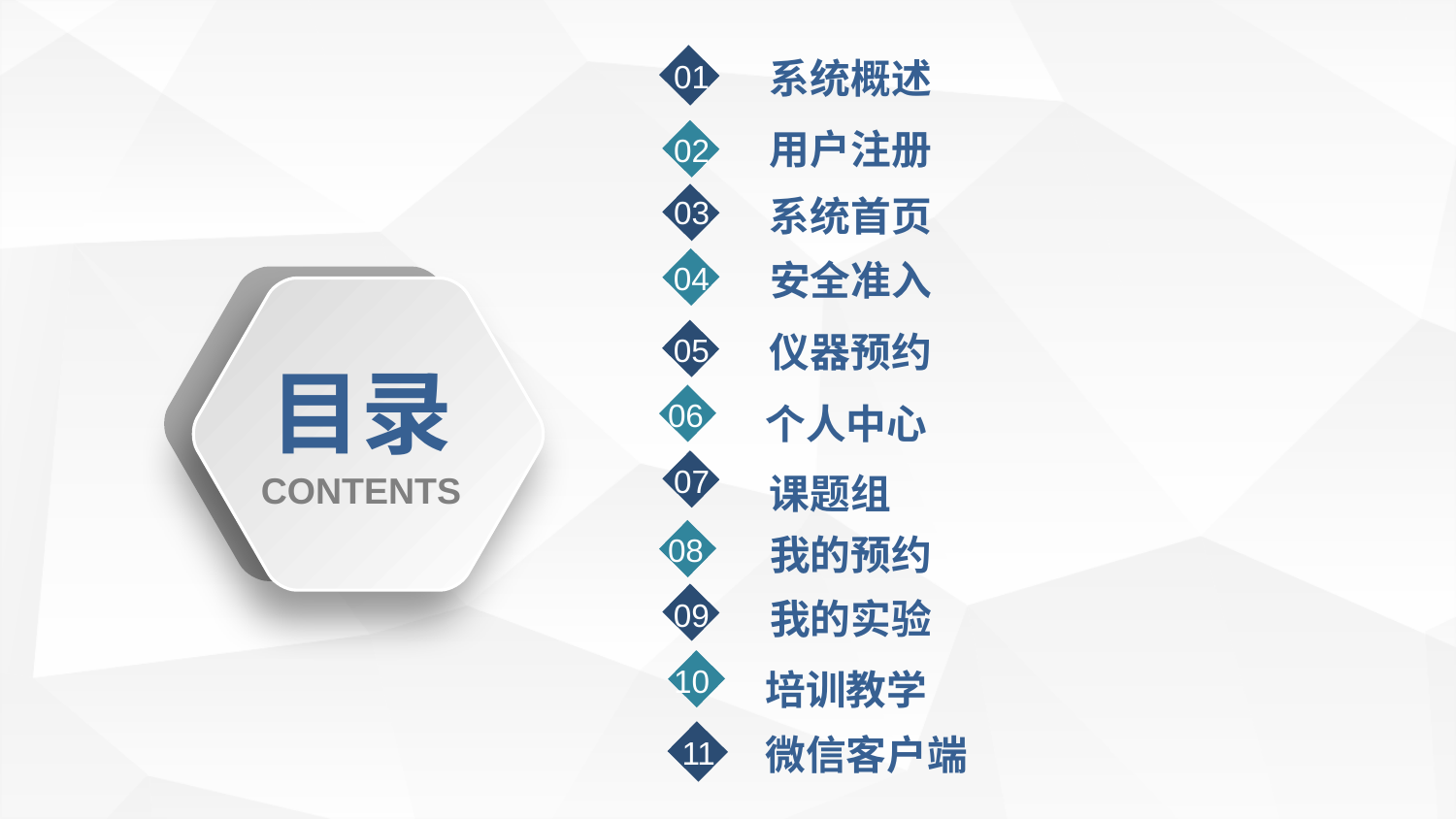

系统概述

01
用户注册

02
系统首页

03
安全准入

04

仪器预约

05
目录
个人中心

06
课题组

CONTENTS
07
我的预约

08
我的实验

09
培训教学

10
微信客户端

11